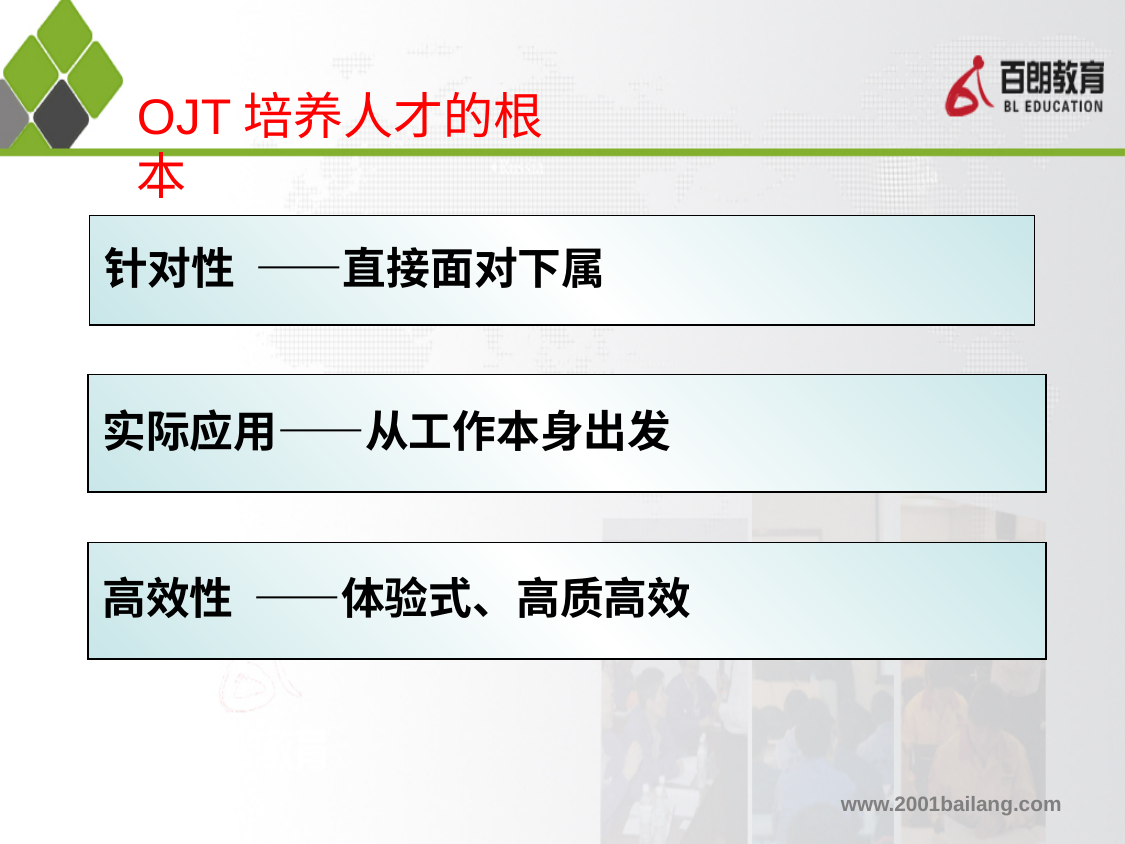

OJT培养人才的根本
针对性  ——直接面对下属
实际应用——从工作本身出发
高效性  ——体验式、高质高效